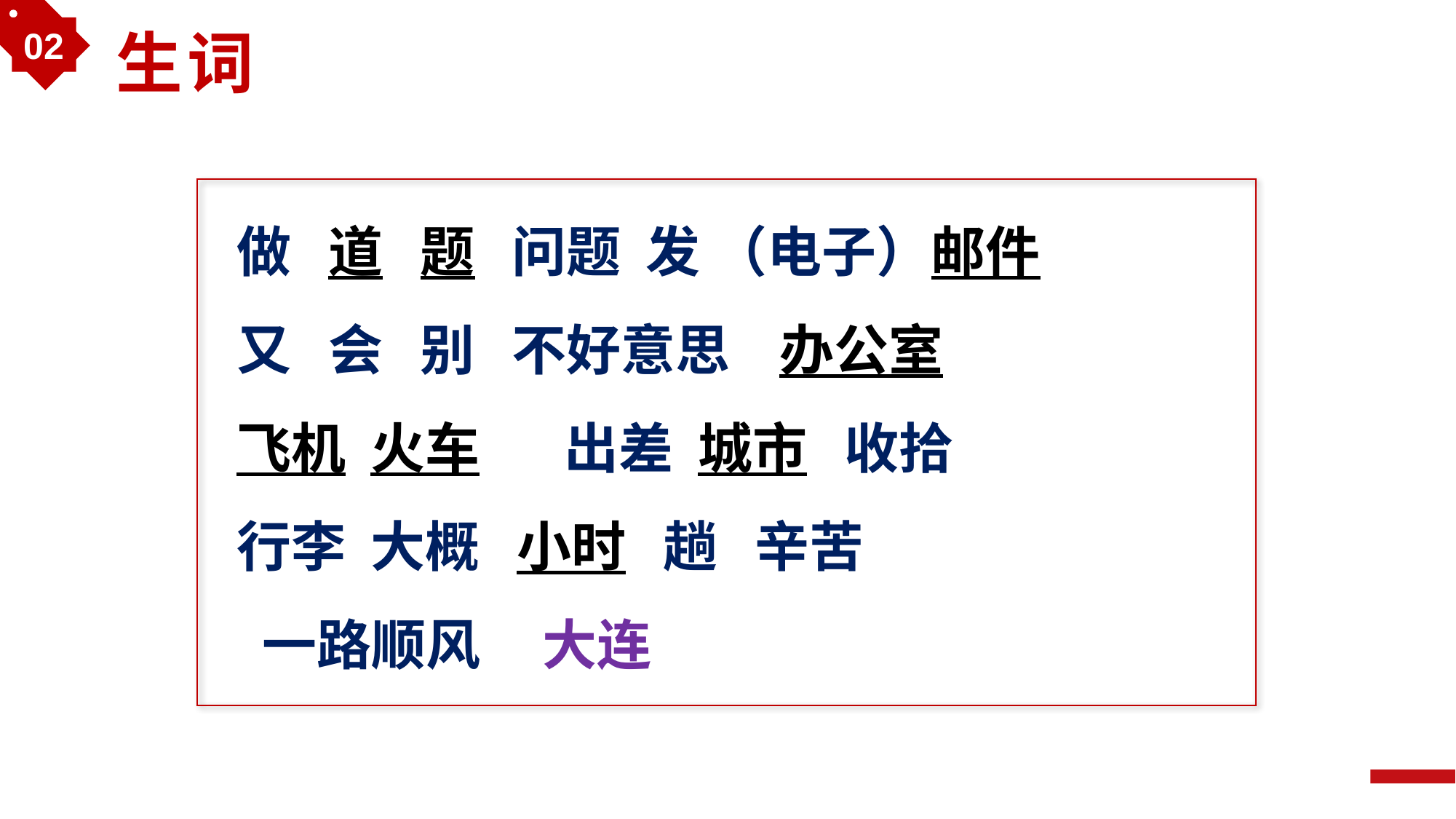

02
生词

做   道   题   问题  发 （电子）邮件
又   会   别   不好意思    办公室
飞机  火车	出差  城市   收拾
行李  大概   小时   趟   辛苦
 一路顺风     大连